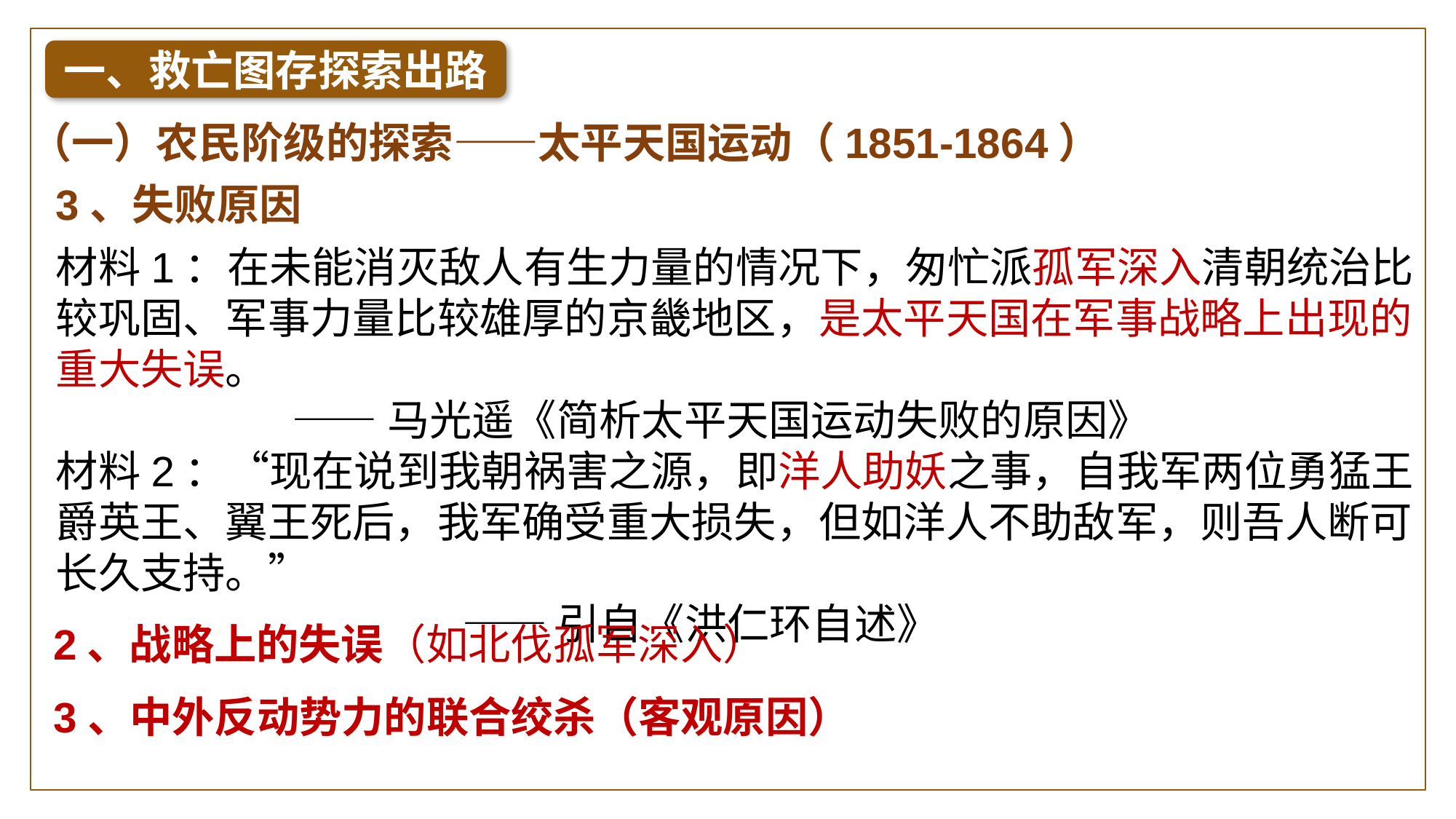

一、救亡图存探索出路
（一）农民阶级的探索——太平天国运动（1851-1864）
3、失败原因
材料1：在未能消灭敌人有生力量的情况下，匆忙派孤军深入清朝统治比较巩固、军事力量比较雄厚的京畿地区，是太平天国在军事战略上出现的重大失误。
                         ——马光遥《简析太平天国运动失败的原因》
材料2：“现在说到我朝祸害之源，即洋人助妖之事，自我军两位勇猛王爵英王、翼王死后，我军确受重大损失，但如洋人不助敌军，则吾人断可长久支持。”
                                           ——引自《洪仁环自述》

2、战略上的失误（如北伐孤军深入）
3、中外反动势力的联合绞杀（客观原因）